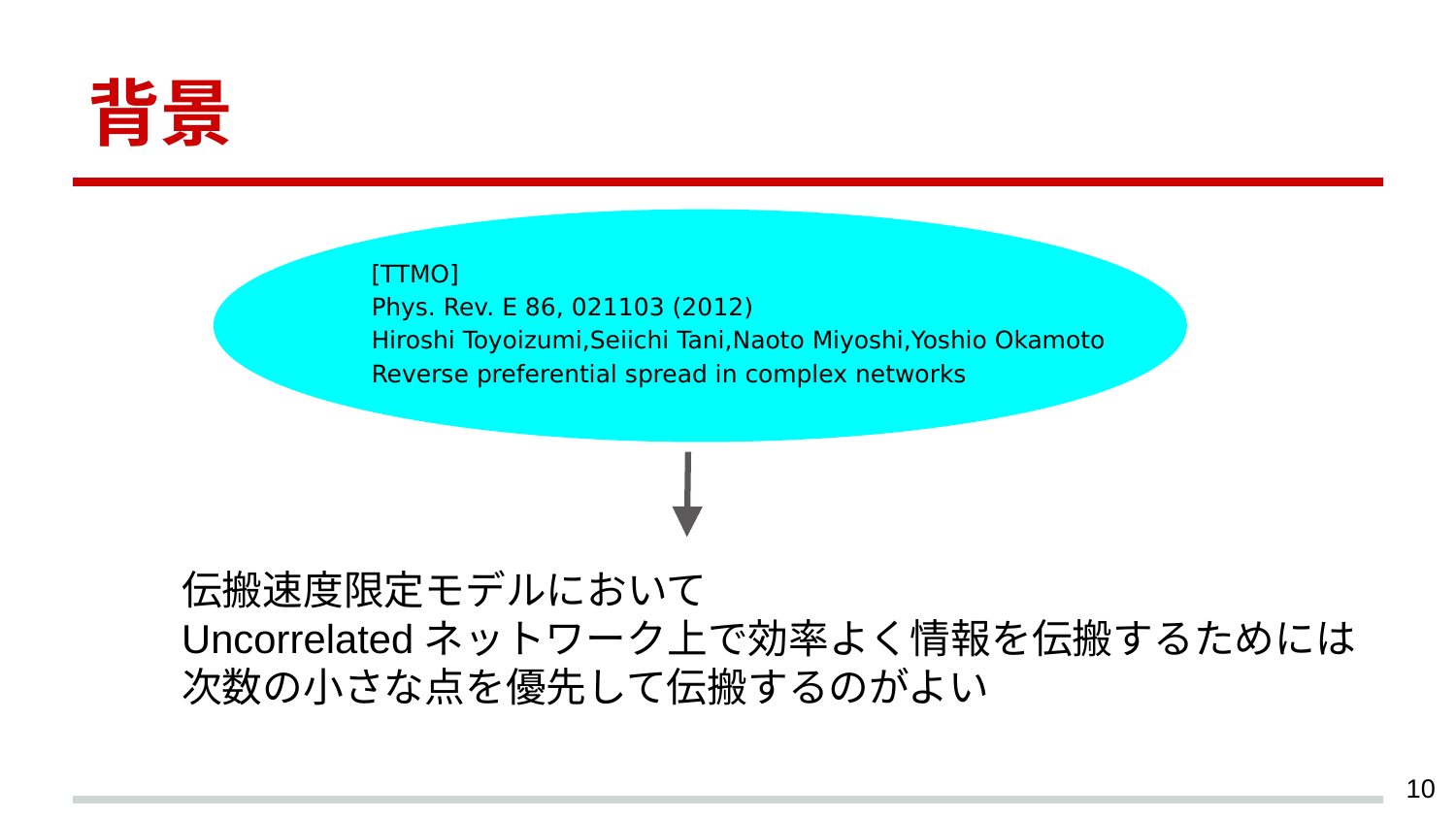

# 背景

[TTMO]
Phys. Rev. E 86, 021103 (2012)
Hiroshi Toyoizumi,Seiichi Tani,Naoto Miyoshi,Yoshio Okamoto
Reverse preferential spread in complex networks

伝搬速度限定モデルにおいて
Uncorrelatedネットワーク上で効率よく情報を伝搬するためには
次数の小さな点を優先して伝搬するのがよい
10